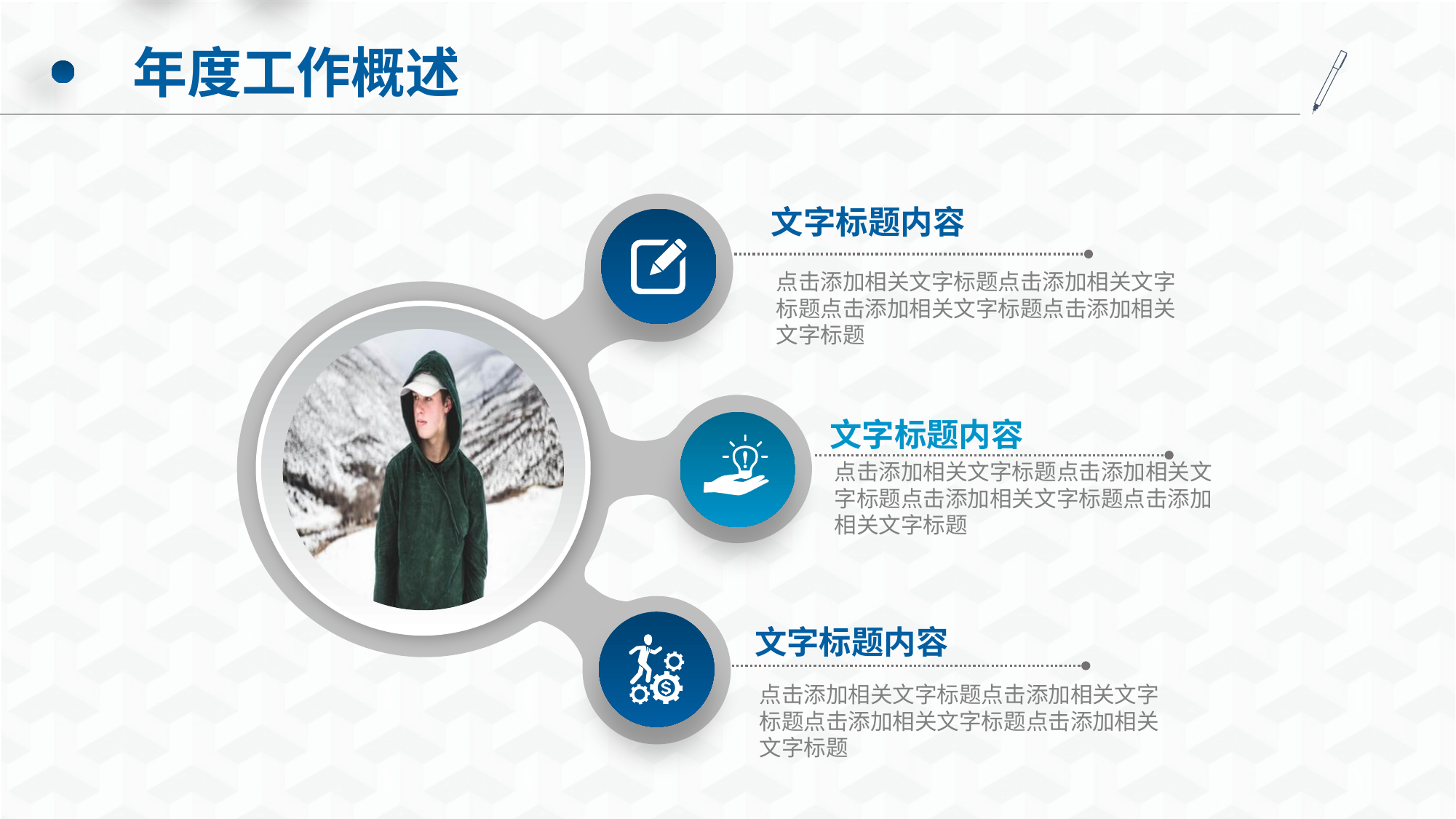

年度工作概述

文字标题内容
点击添加相关文字标题点击添加相关文字标题点击添加相关文字标题点击添加相关文字标题

文字标题内容
点击添加相关文字标题点击添加相关文字标题点击添加相关文字标题点击添加相关文字标题

文字标题内容
点击添加相关文字标题点击添加相关文字标题点击添加相关文字标题点击添加相关文字标题